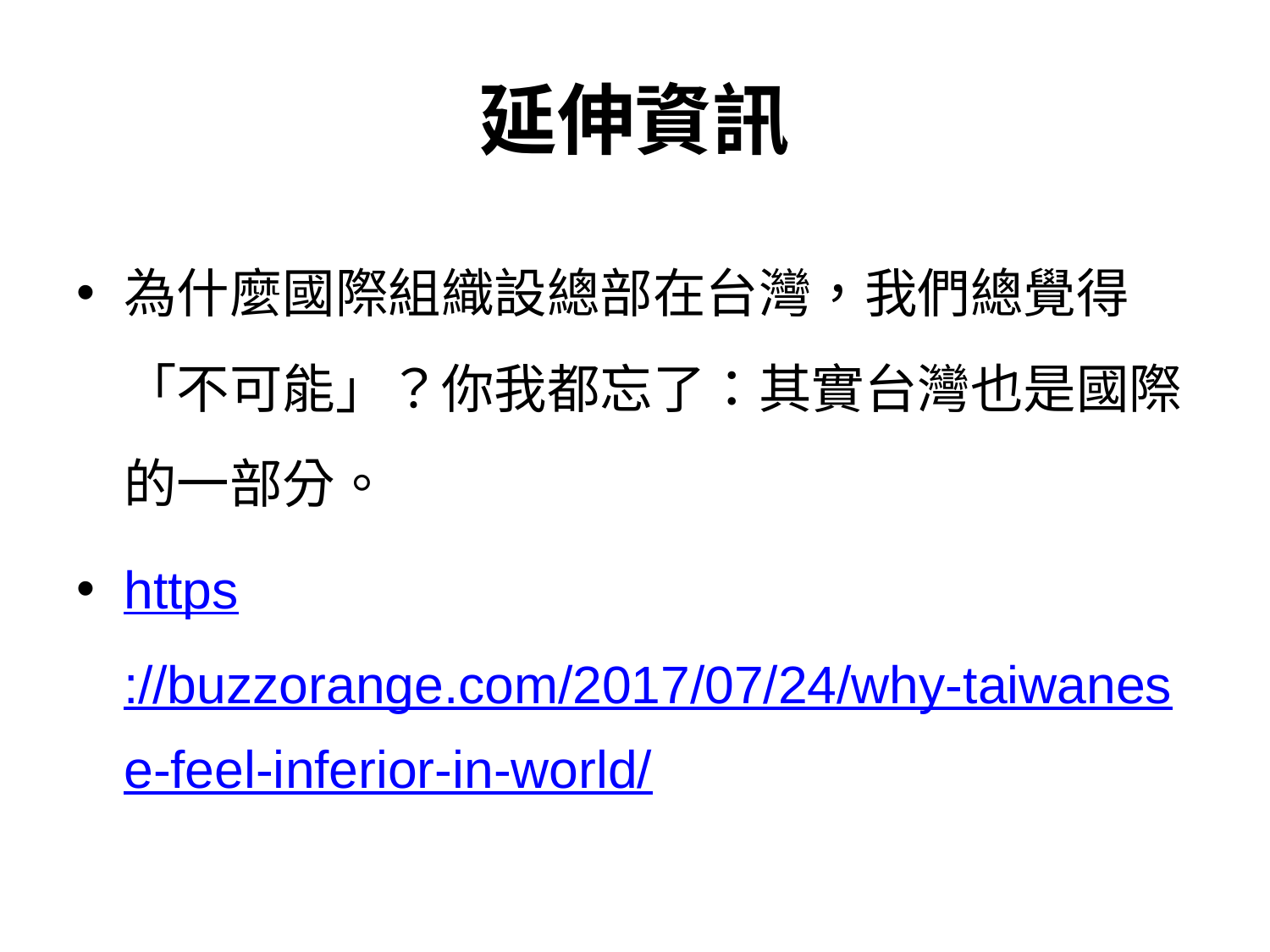

# 延伸資訊
為什麼國際組織設總部在台灣，我們總覺得「不可能」？你我都忘了：其實台灣也是國際的一部分。
https://buzzorange.com/2017/07/24/why-taiwanese-feel-inferior-in-world/